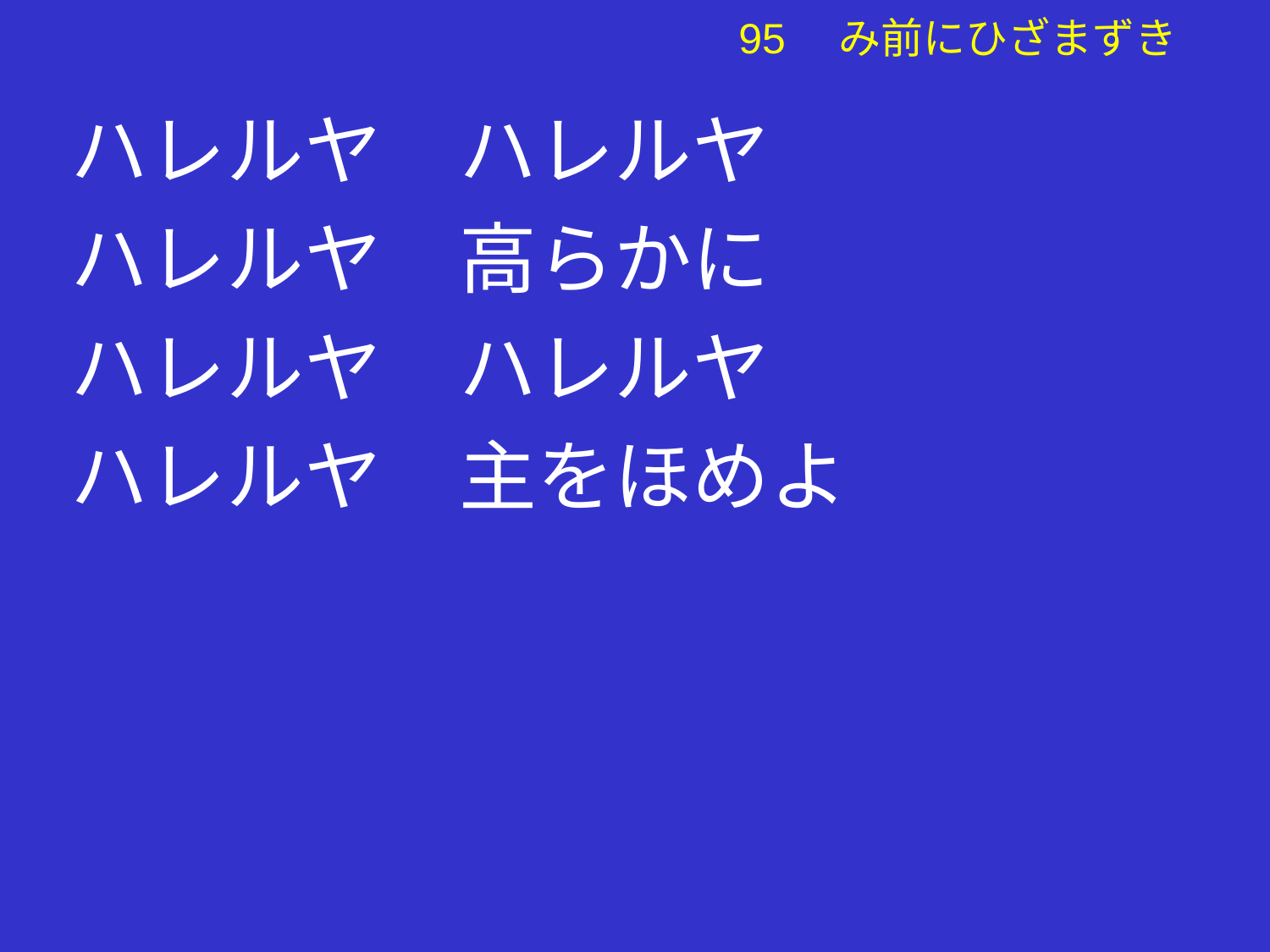

ハレルヤ　ハレルヤ
ハレルヤ　高らかに
ハレルヤ　ハレルヤ
ハレルヤ　主をほめよ

# 95　み前にひざまずき